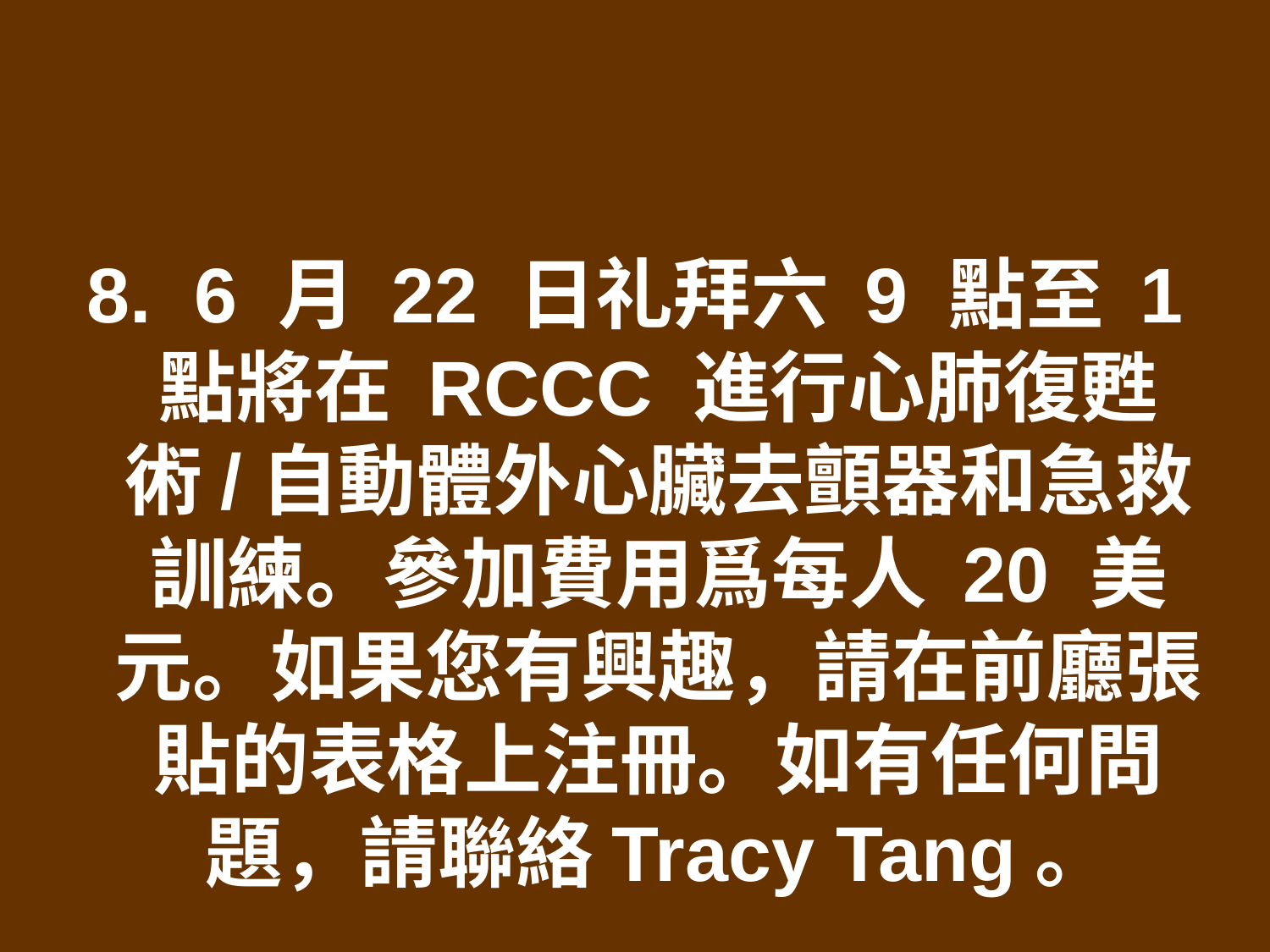

8.  6 月 22 日礼拜六 9 點至 1 點將在 RCCC 進行心肺復甦術/自動體外心臟去顫器和急救訓練。參加費用爲每人 20 美元。如果您有興趣，請在前廳張貼的表格上注冊。如有任何問題，請聯絡Tracy Tang。